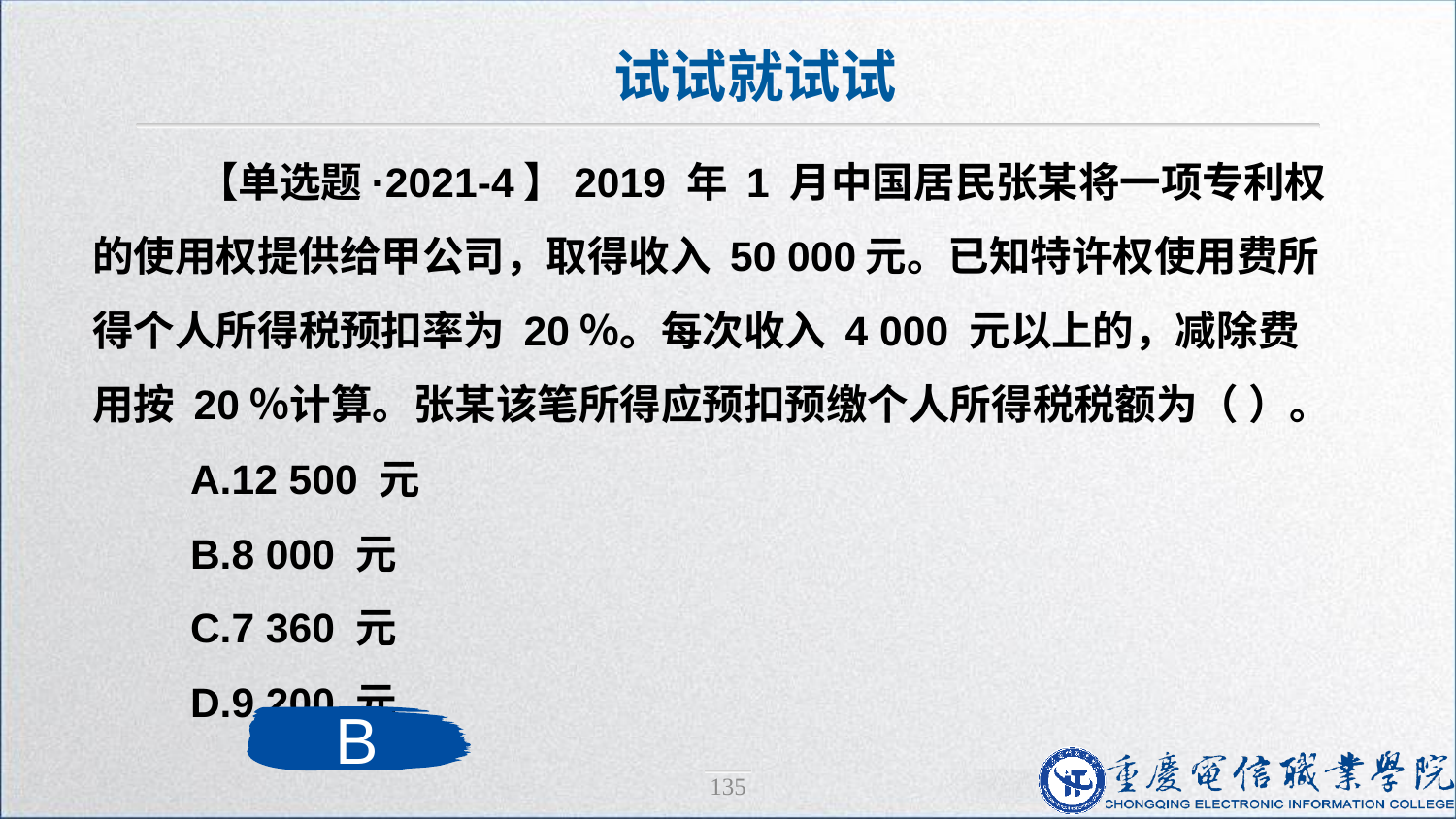

试试就试试
 【单选题·2021-4】2019 年 1 月中国居民张某将一项专利权的使用权提供给甲公司，取得收入 50 000元。已知特许权使用费所得个人所得税预扣率为 20％。每次收入 4 000 元以上的，减除费用按 20％计算。张某该笔所得应预扣预缴个人所得税税额为（ ）。
 A.12 500 元
 B.8 000 元
 C.7 360 元
 D.9 200 元

B
135